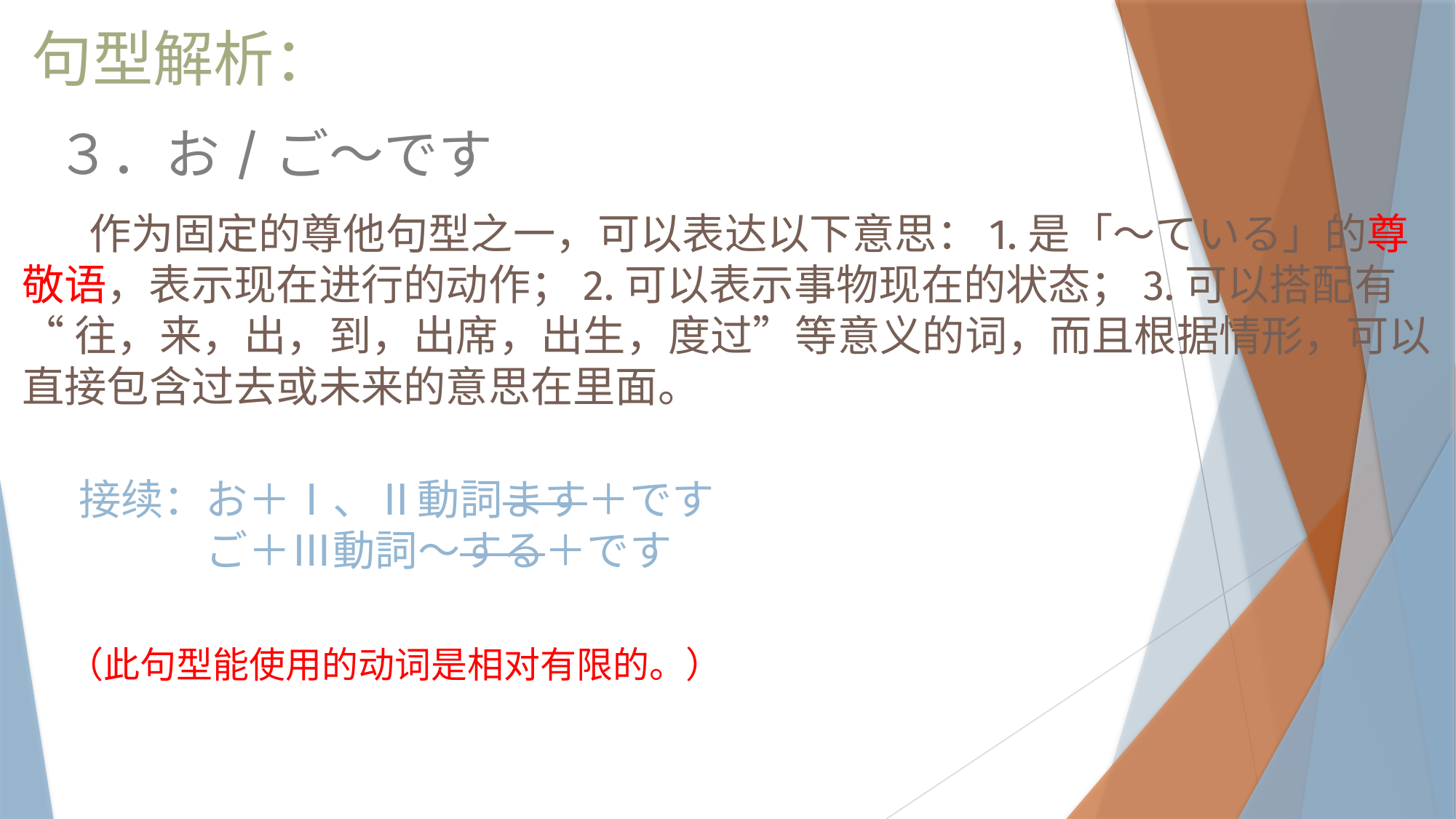

句型解析：
３．お/ご～です
      作为固定的尊他句型之一，可以表达以下意思：1.是「～ている」的尊敬语，表示现在进行的动作；2.可以表示事物现在的状态；3.可以搭配有
“往，来，出，到，出席，出生，度过”等意义的词，而且根据情形，可以直接包含过去或未来的意思在里面。
接续：お＋Ⅰ、Ⅱ動詞ます＋です
　　　ご＋Ⅲ動詞～する＋です
（此句型能使用的动词是相对有限的。）